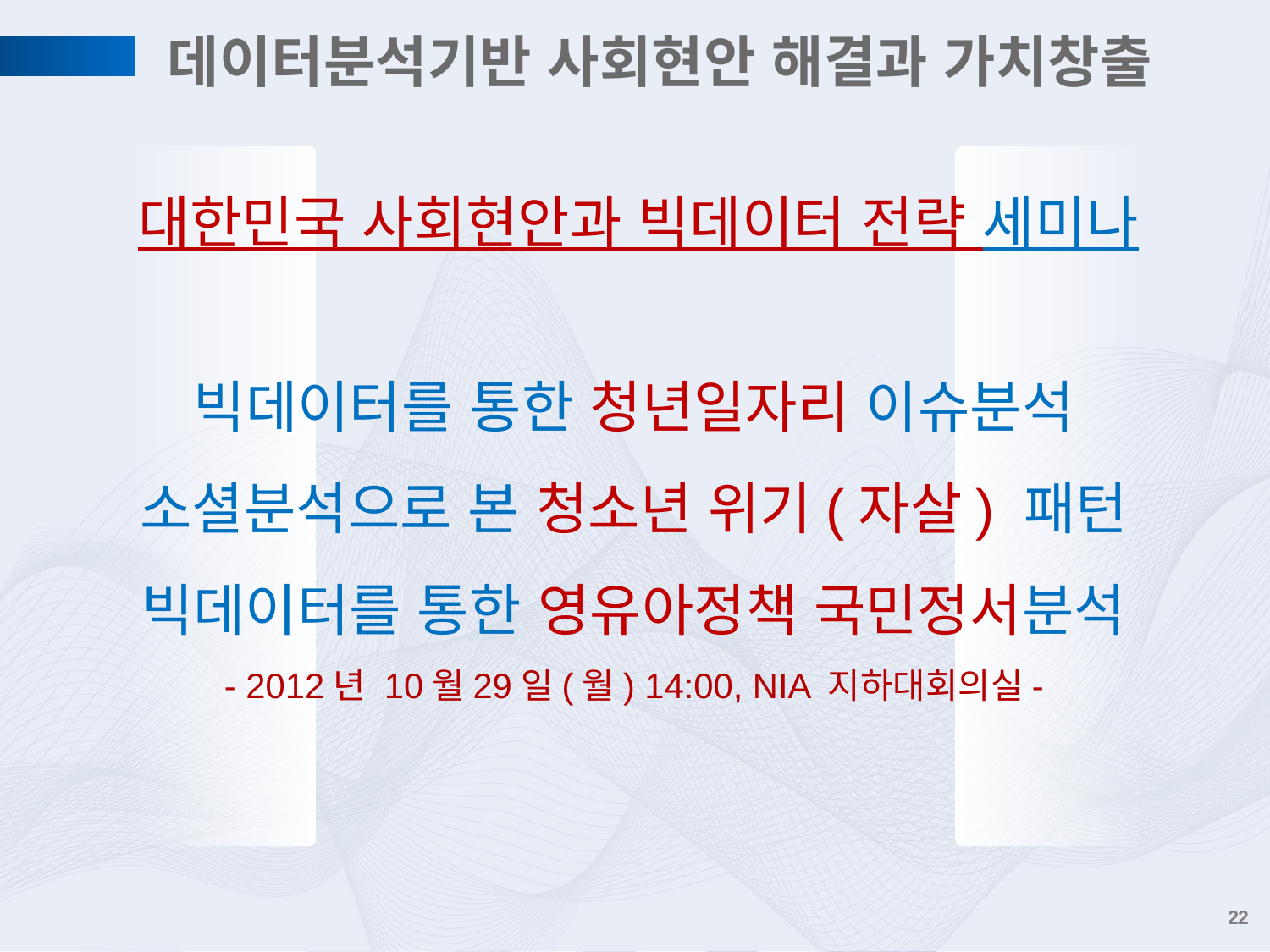

데이터분석기반 사회현안 해결과 가치창출
대한민국 사회현안과 빅데이터 전략 세미나
빅데이터를 통한 청년일자리 이슈분석
소셜분석으로 본 청소년 위기(자살) 패턴
빅데이터를 통한 영유아정책 국민정서분석
- 2012년 10월29일(월) 14:00, NIA 지하대회의실-

22